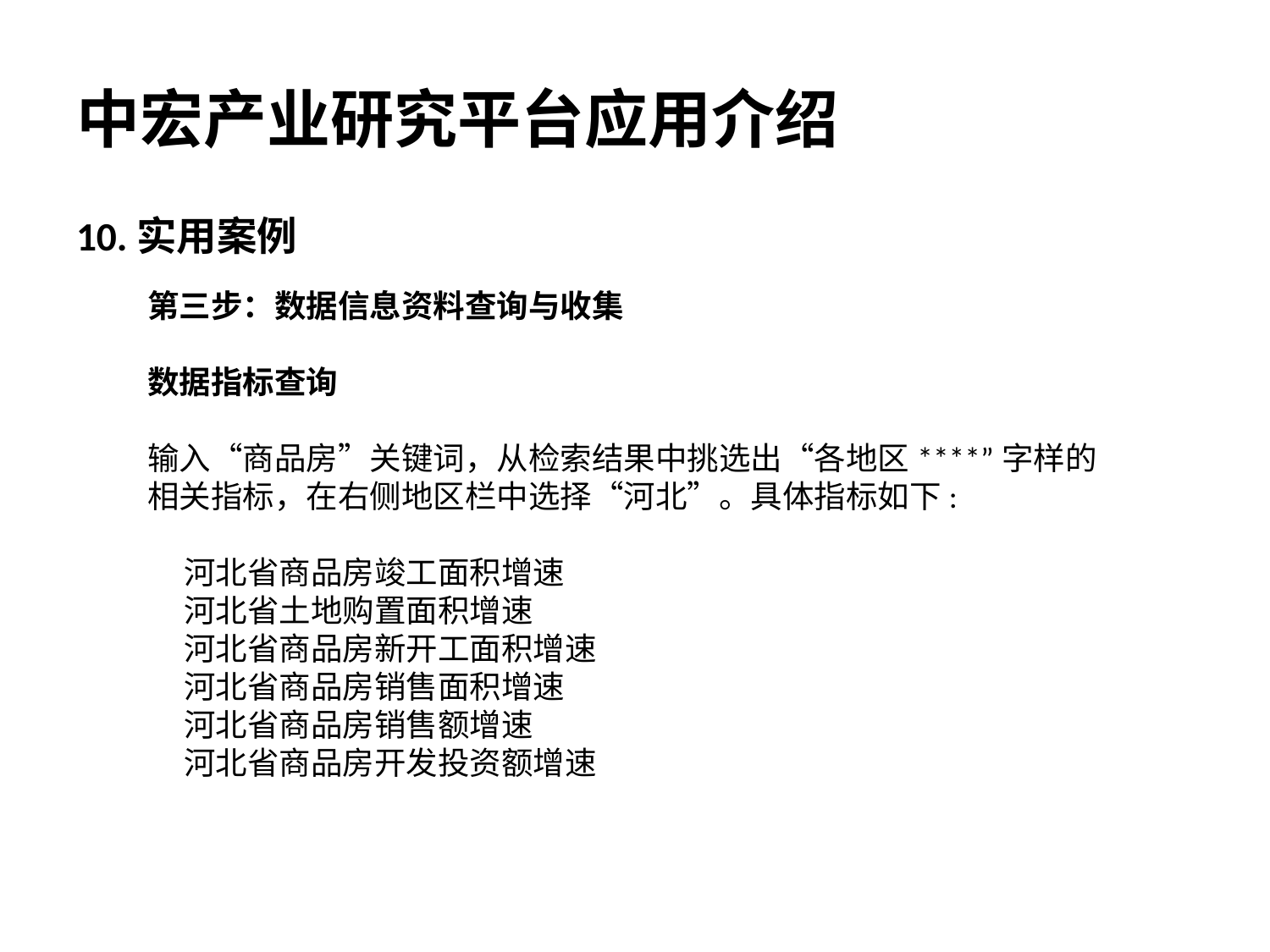

# 中宏产业研究平台应用介绍
10.实用案例
第三步：数据信息资料查询与收集

数据指标查询

输入“商品房”关键词，从检索结果中挑选出“各地区****”字样的相关指标，在右侧地区栏中选择“河北”。具体指标如下:

    河北省商品房竣工面积增速
    河北省土地购置面积增速
    河北省商品房新开工面积增速
    河北省商品房销售面积增速
    河北省商品房销售额增速
    河北省商品房开发投资额增速